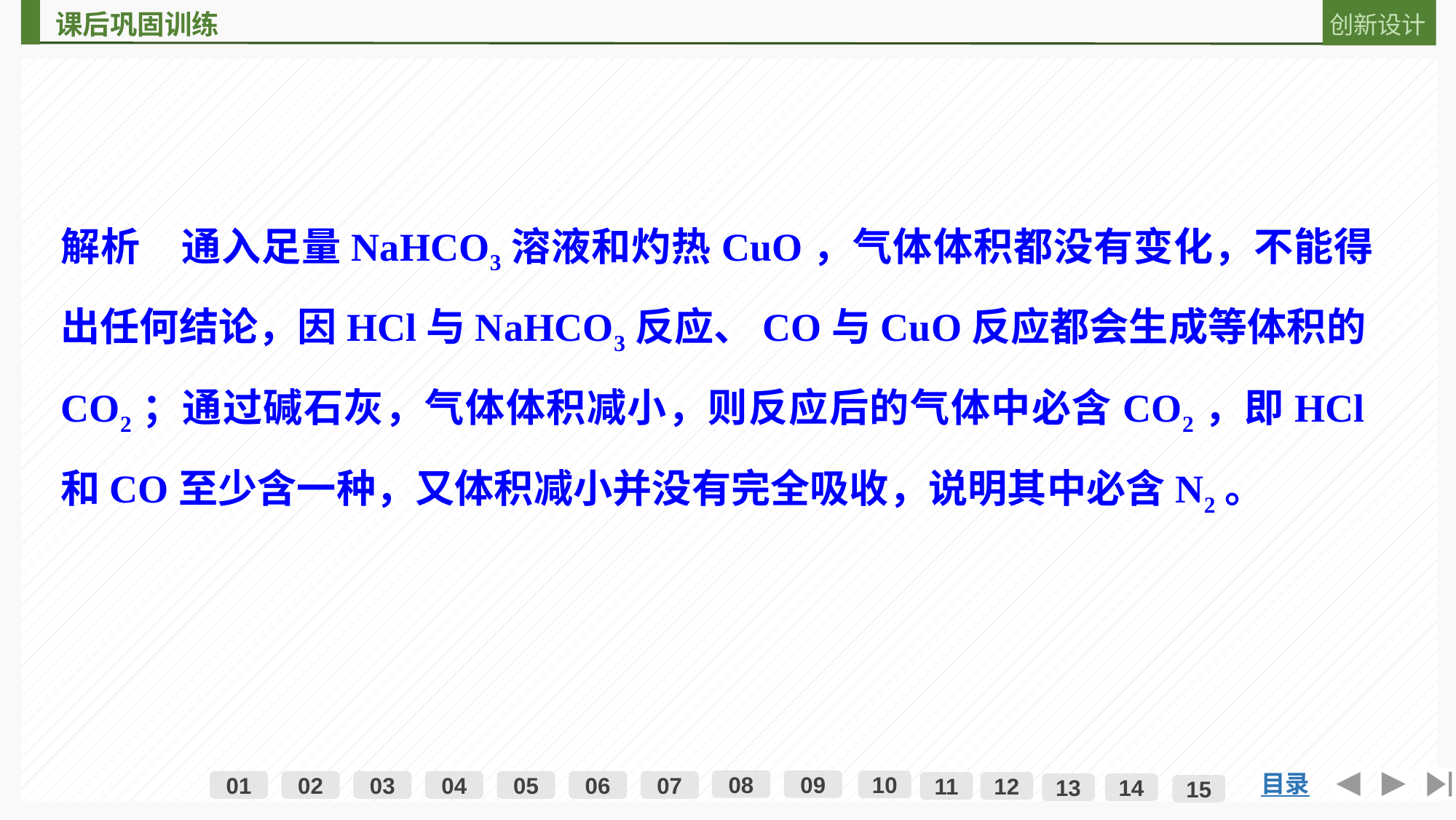

解析　通入足量NaHCO3溶液和灼热CuO，气体体积都没有变化，不能得出任何结论，因HCl与NaHCO3反应、CO与CuO反应都会生成等体积的CO2；通过碱石灰，气体体积减小，则反应后的气体中必含CO2，即HCl和CO至少含一种，又体积减小并没有完全吸收，说明其中必含N2。